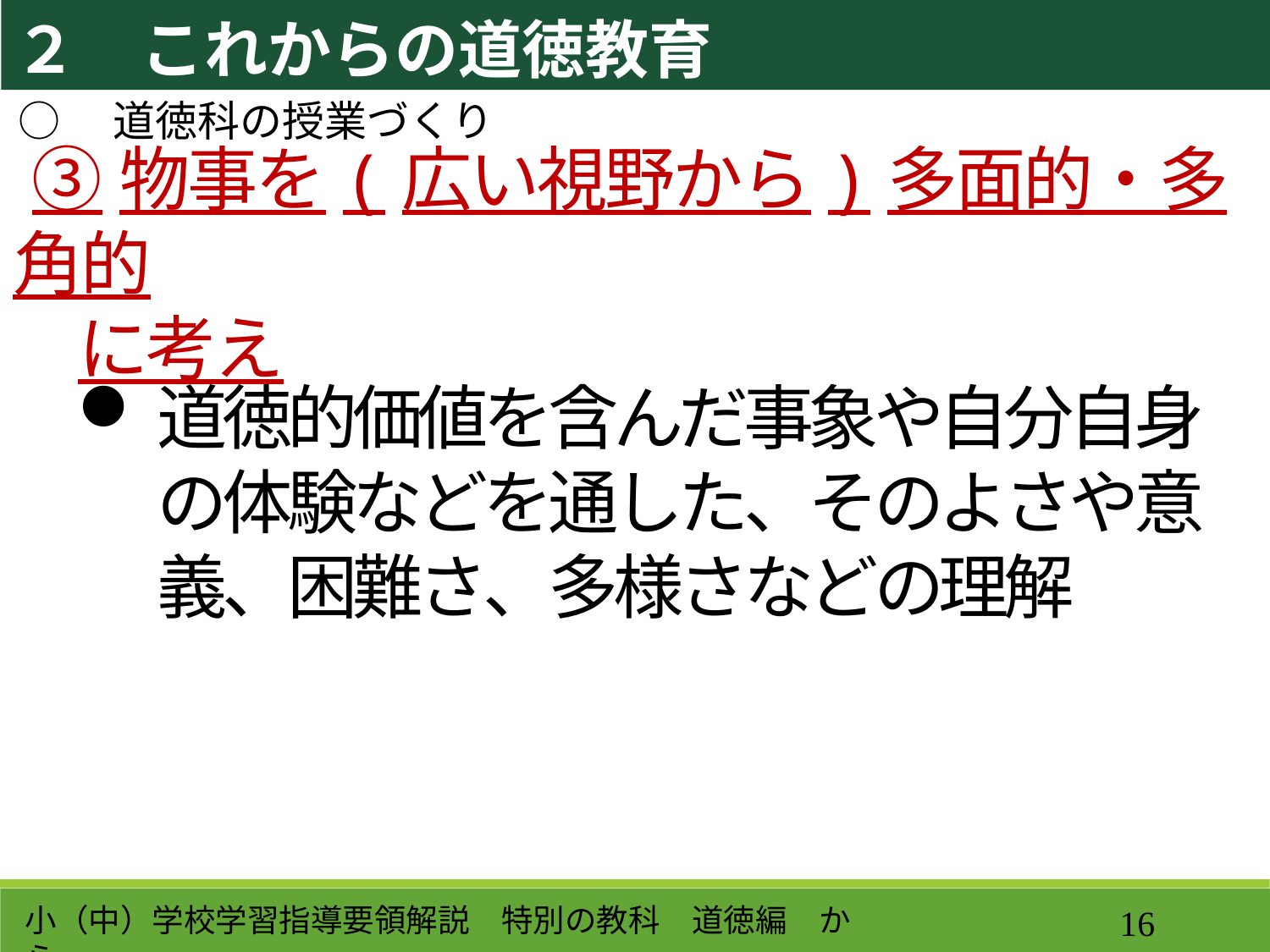

２　これからの道徳教育
○　道徳科の授業づくり
③物事を(広い視野から)多面的・多角的
  に考え
道徳的価値を含んだ事象や自分自身の体験などを通した、そのよさや意義、困難さ、多様さなどの理解
小（中）学校学習指導要領解説　特別の教科　道徳編　から
16